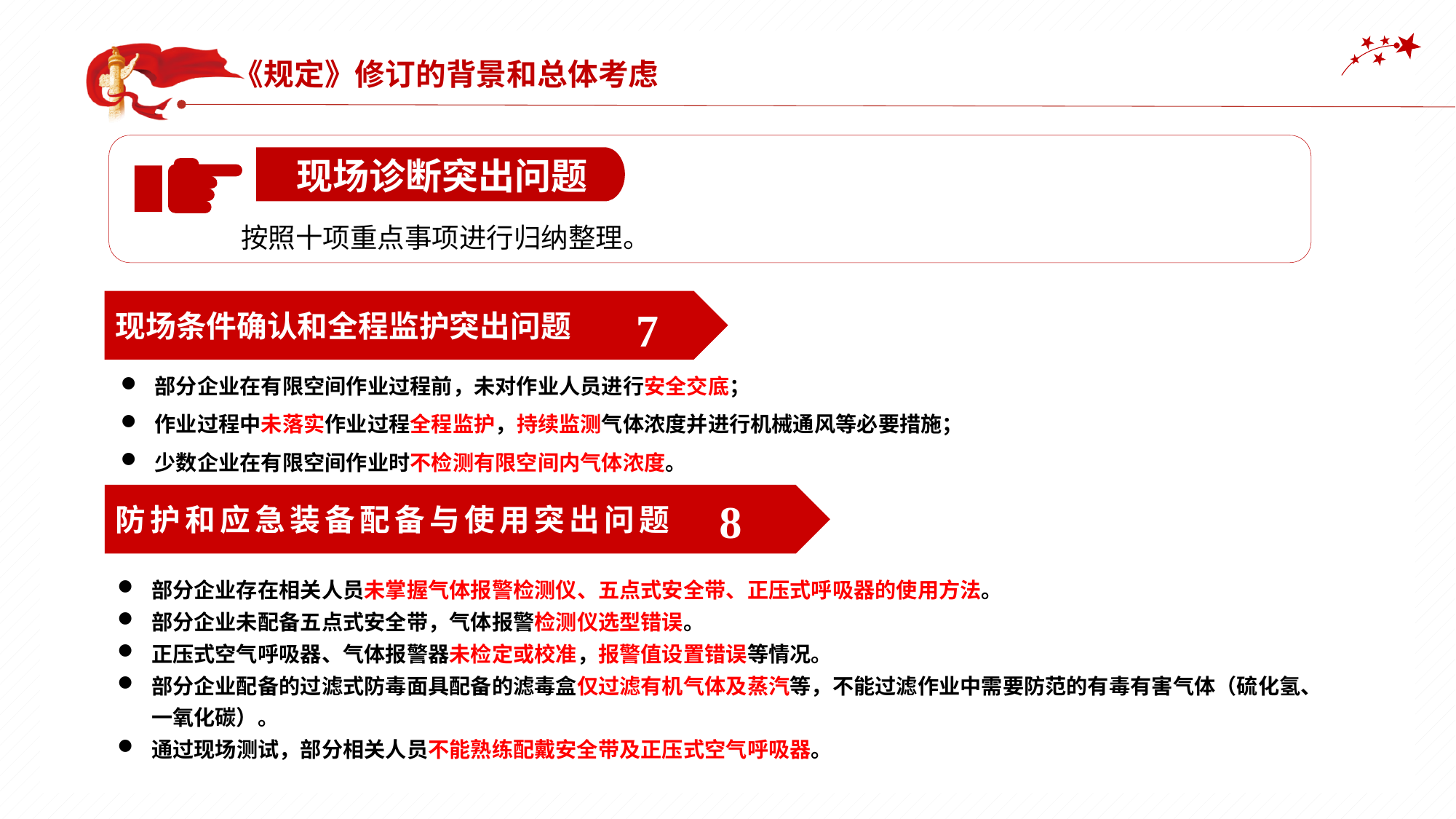

《规定》修订的背景和总体考虑

现场诊断突出问题

按照十项重点事项进行归纳整理。
现场条件确认和全程监护突出问题
7
部分企业在有限空间作业过程前，未对作业人员进行安全交底；
作业过程中未落实作业过程全程监护，持续监测气体浓度并进行机械通风等必要措施；
少数企业在有限空间作业时不检测有限空间内气体浓度。
防护和应急装备配备与使用突出问题
8
部分企业存在相关人员未掌握气体报警检测仪、五点式安全带、正压式呼吸器的使用方法。
部分企业未配备五点式安全带，气体报警检测仪选型错误。
正压式空气呼吸器、气体报警器未检定或校准，报警值设置错误等情况。
部分企业配备的过滤式防毒面具配备的滤毒盒仅过滤有机气体及蒸汽等，不能过滤作业中需要防范的有毒有害气体（硫化氢、一氧化碳）。
通过现场测试，部分相关人员不能熟练配戴安全带及正压式空气呼吸器。